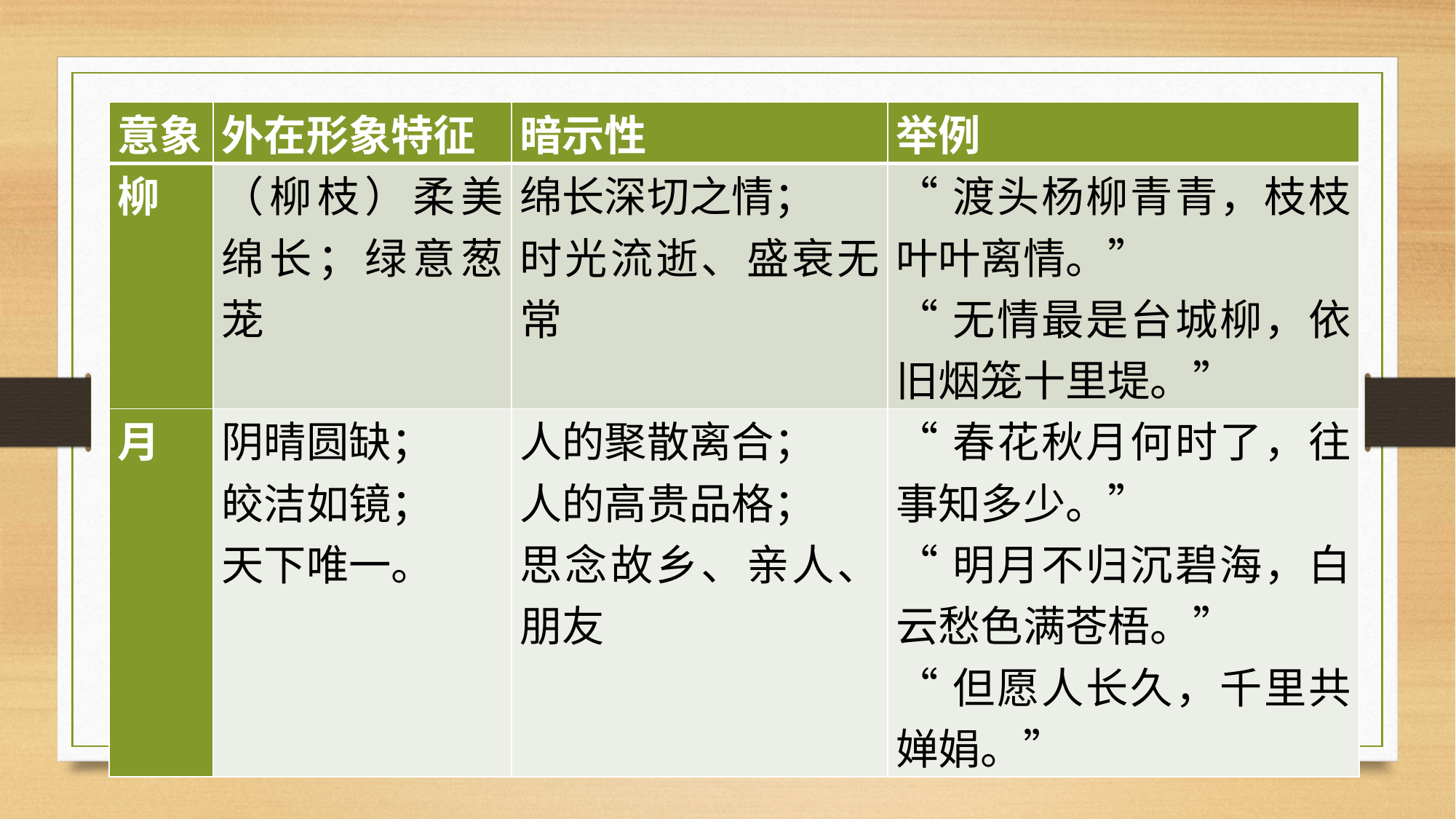

| 意象 | 外在形象特征 | 暗示性 | 举例 |
| --- | --- | --- | --- |
| 柳 | （柳枝）柔美绵长；绿意葱茏 | 绵长深切之情； 时光流逝、盛衰无常 | “渡头杨柳青青，枝枝叶叶离情。” “无情最是台城柳，依旧烟笼十里堤。” |
| 月 | 阴晴圆缺； 皎洁如镜； 天下唯一。 | 人的聚散离合； 人的高贵品格； 思念故乡、亲人、朋友 | “春花秋月何时了，往事知多少。” “明月不归沉碧海，白云愁色满苍梧。” “但愿人长久，千里共婵娟。” |